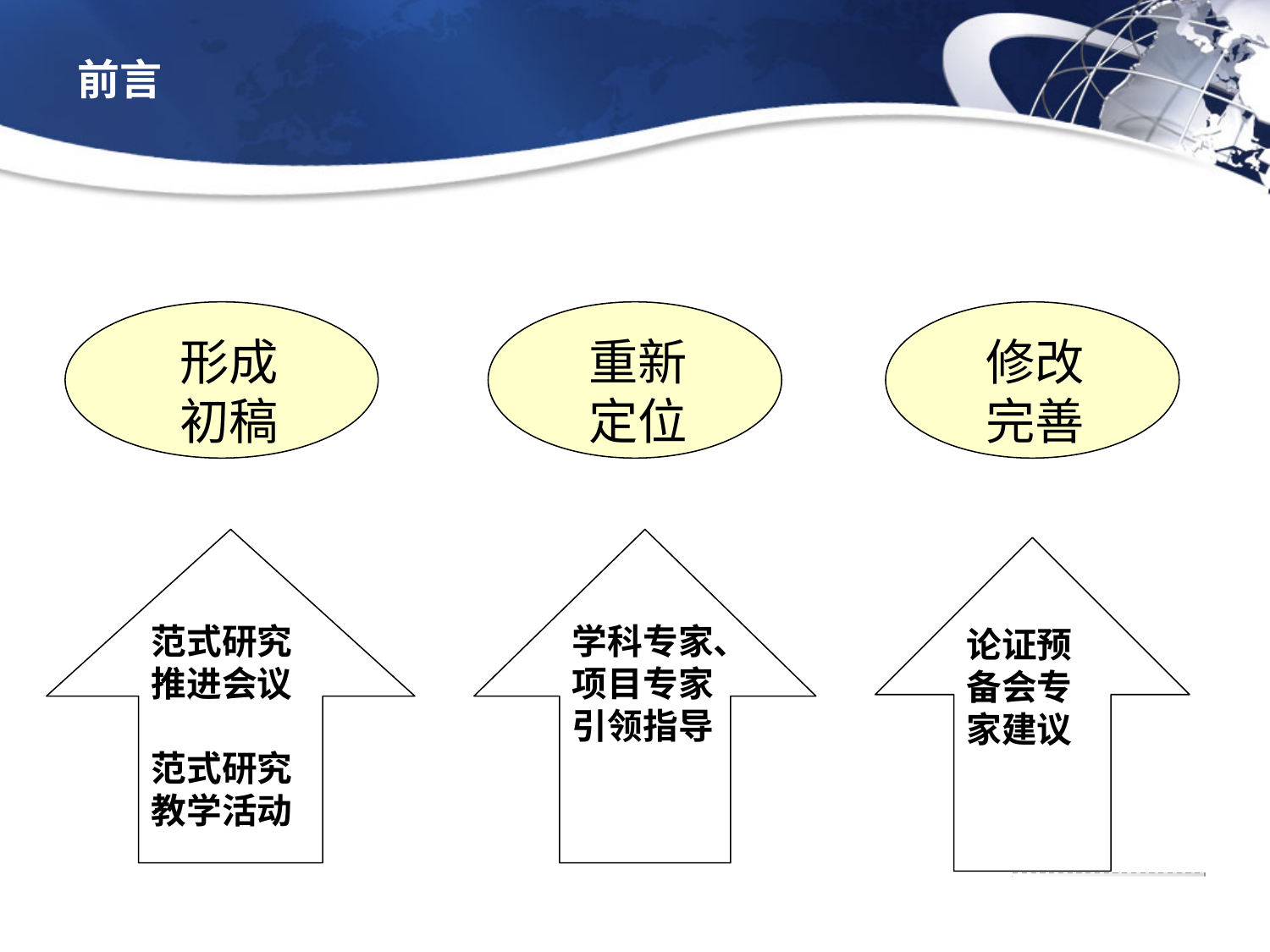

# 前言
    形成
    初稿
   重新
   定位
   修改
   完善
范式研究推进会议

范式研究教学活动
学科专家、项目专家引领指导
论证预备会专家建议